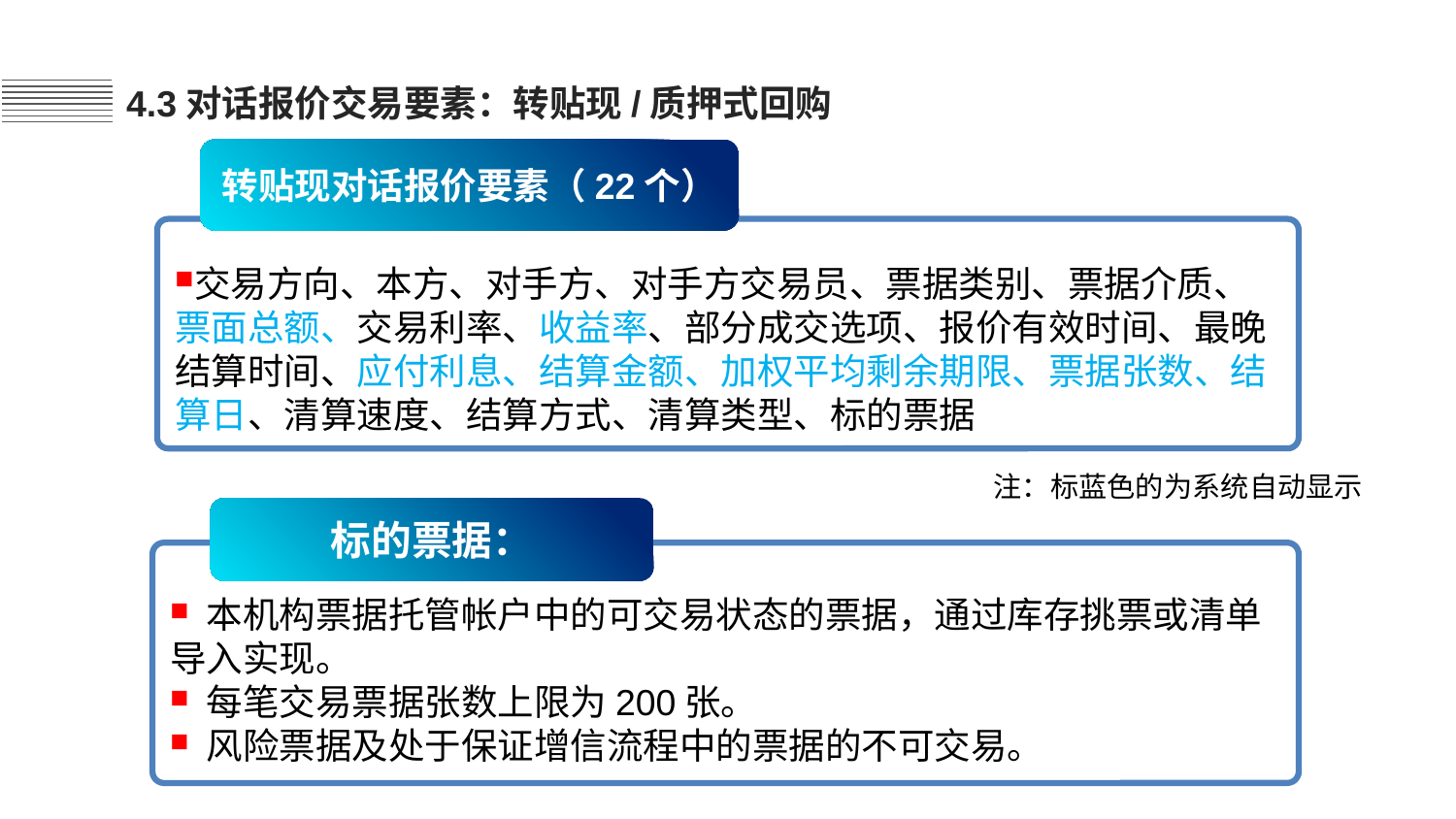

4.3对话报价交易要素：转贴现/质押式回购
转贴现对话报价要素（22个）
交易方向、本方、对手方、对手方交易员、票据类别、票据介质、票面总额、交易利率、收益率、部分成交选项、报价有效时间、最晚结算时间、应付利息、结算金额、加权平均剩余期限、票据张数、结算日、清算速度、结算方式、清算类型、标的票据

注：标蓝色的为系统自动显示
标的票据：

 本机构票据托管帐户中的可交易状态的票据，通过库存挑票或清单导入实现。
 每笔交易票据张数上限为200张。
 风险票据及处于保证增信流程中的票据的不可交易。